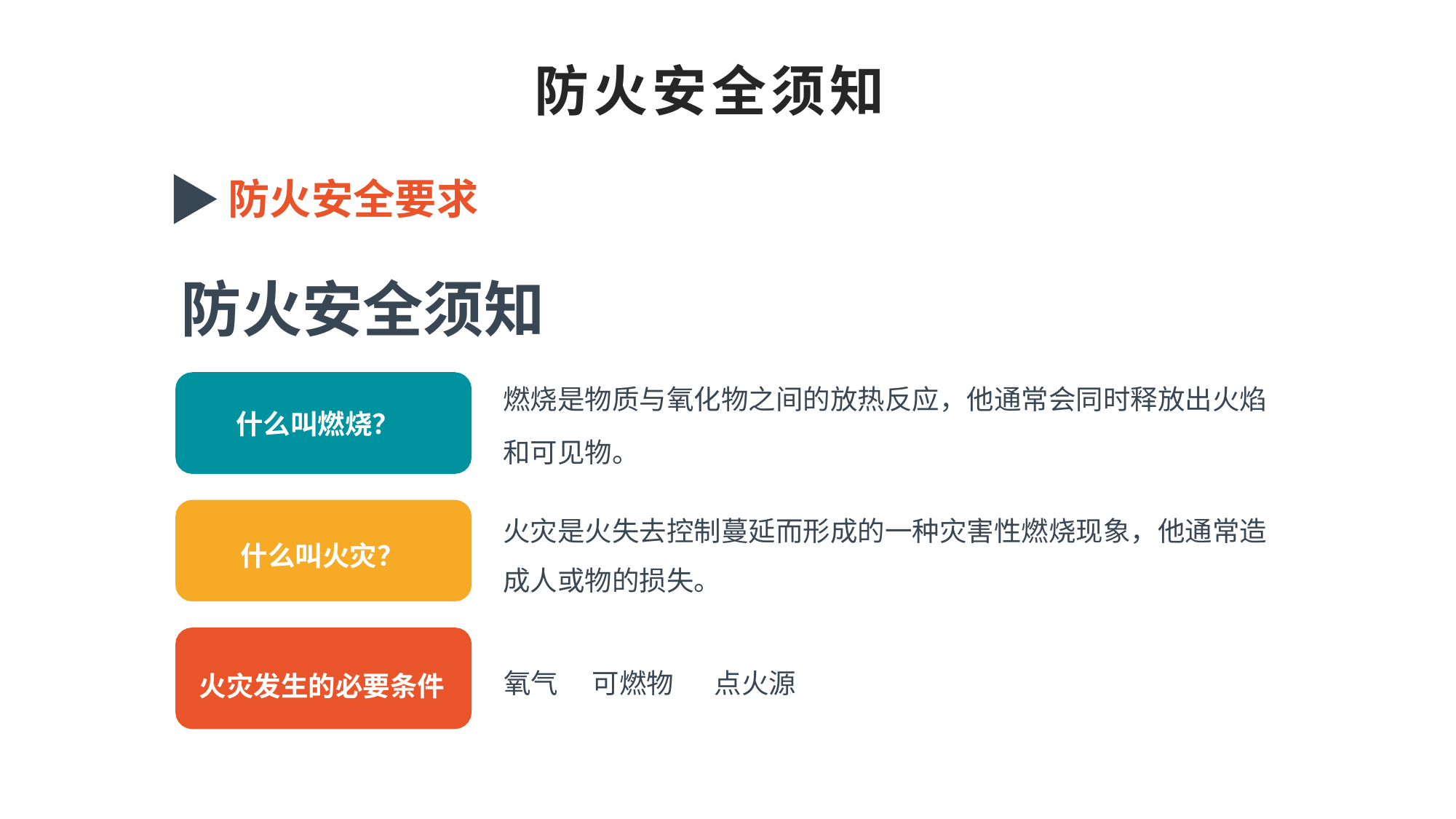

# 防火安全须知
防火安全要求
防火安全须知
燃烧是物质与氧化物之间的放热反应，他通常会同时释放出火焰
什么叫燃烧？
和可见物。

火灾是火失去控制蔓延而形成的一种灾害性燃烧现象，他通常造 成人或物的损失。

什么叫火灾？

氧气	可燃物	点火源
火灾发生的必要条件